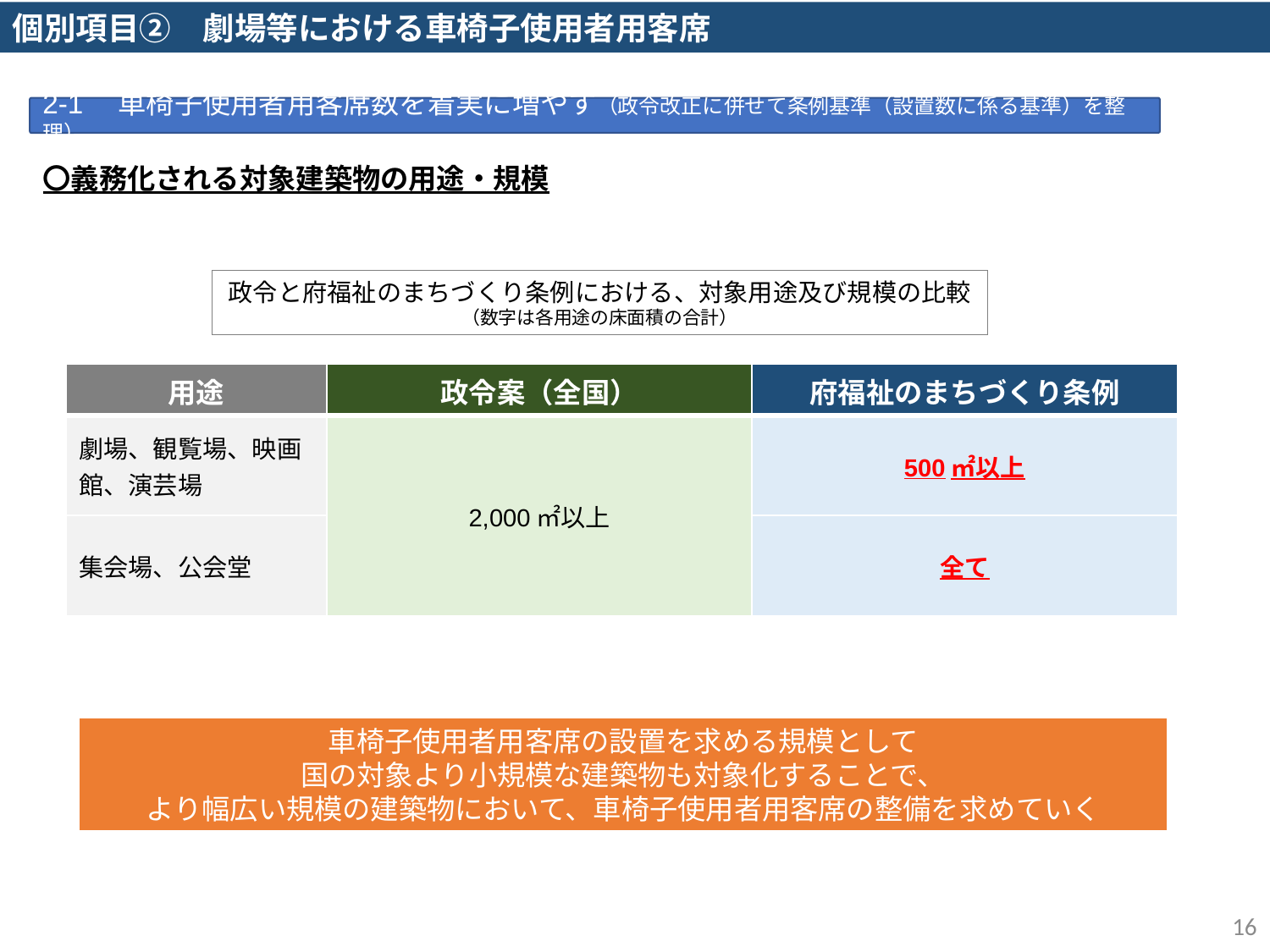

個別項目②　劇場等における車椅子使用者用客席
2-1　車椅子使用者用客席数を着実に増やす（政令改正に併せて条例基準（設置数に係る基準）を整理）
〇義務化される対象建築物の用途・規模
政令と府福祉のまちづくり条例における、対象用途及び規模の比較
（数字は各用途の床面積の合計）
| 用途 | 政令案（全国） | 府福祉のまちづくり条例 |
| --- | --- | --- |
| 劇場、観覧場、映画館、演芸場 | 2,000㎡以上 | 500㎡以上 |
| 集会場、公会堂 |  | 全て |
車椅子使用者用客席の設置を求める規模として
国の対象より小規模な建築物も対象化することで、
より幅広い規模の建築物において、車椅子使用者用客席の整備を求めていく
16